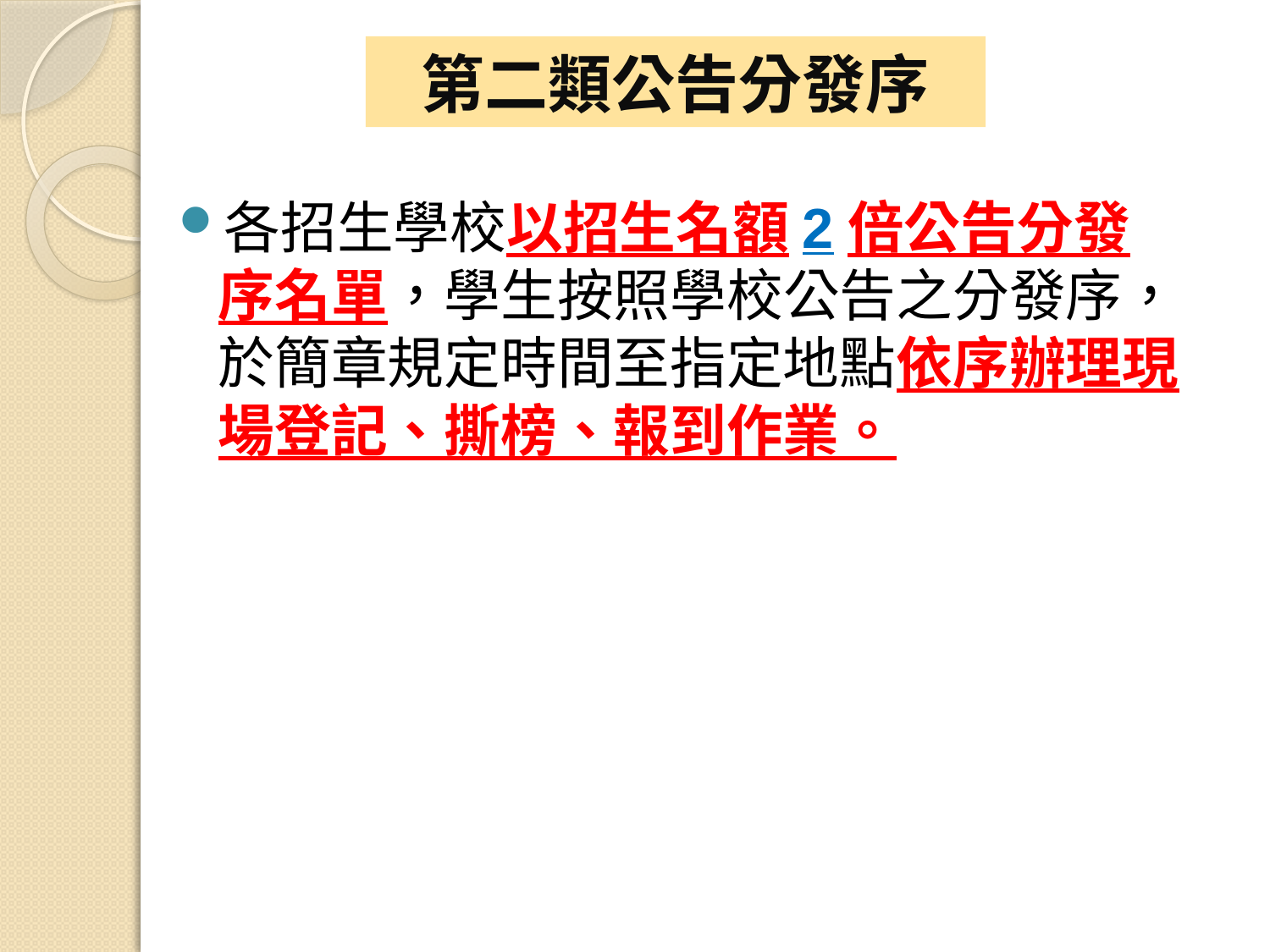

# 第二類公告分發序
各招生學校以招生名額2倍公告分發序名單，學生按照學校公告之分發序，於簡章規定時間至指定地點依序辦理現場登記、撕榜、報到作業。